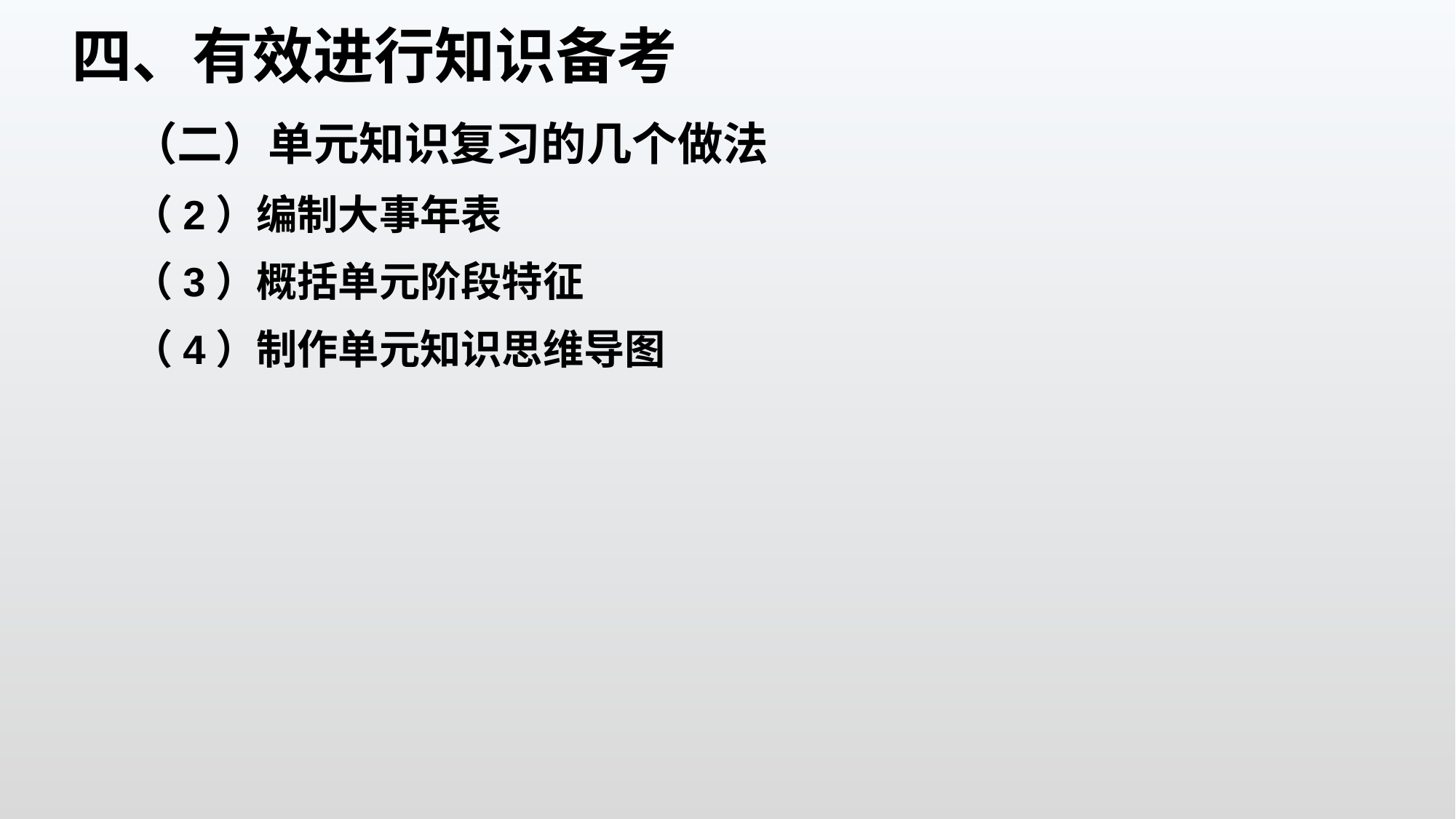

四、有效进行知识备考
（二）单元知识复习的几个做法
（2）编制大事年表
（3）概括单元阶段特征
（4）制作单元知识思维导图